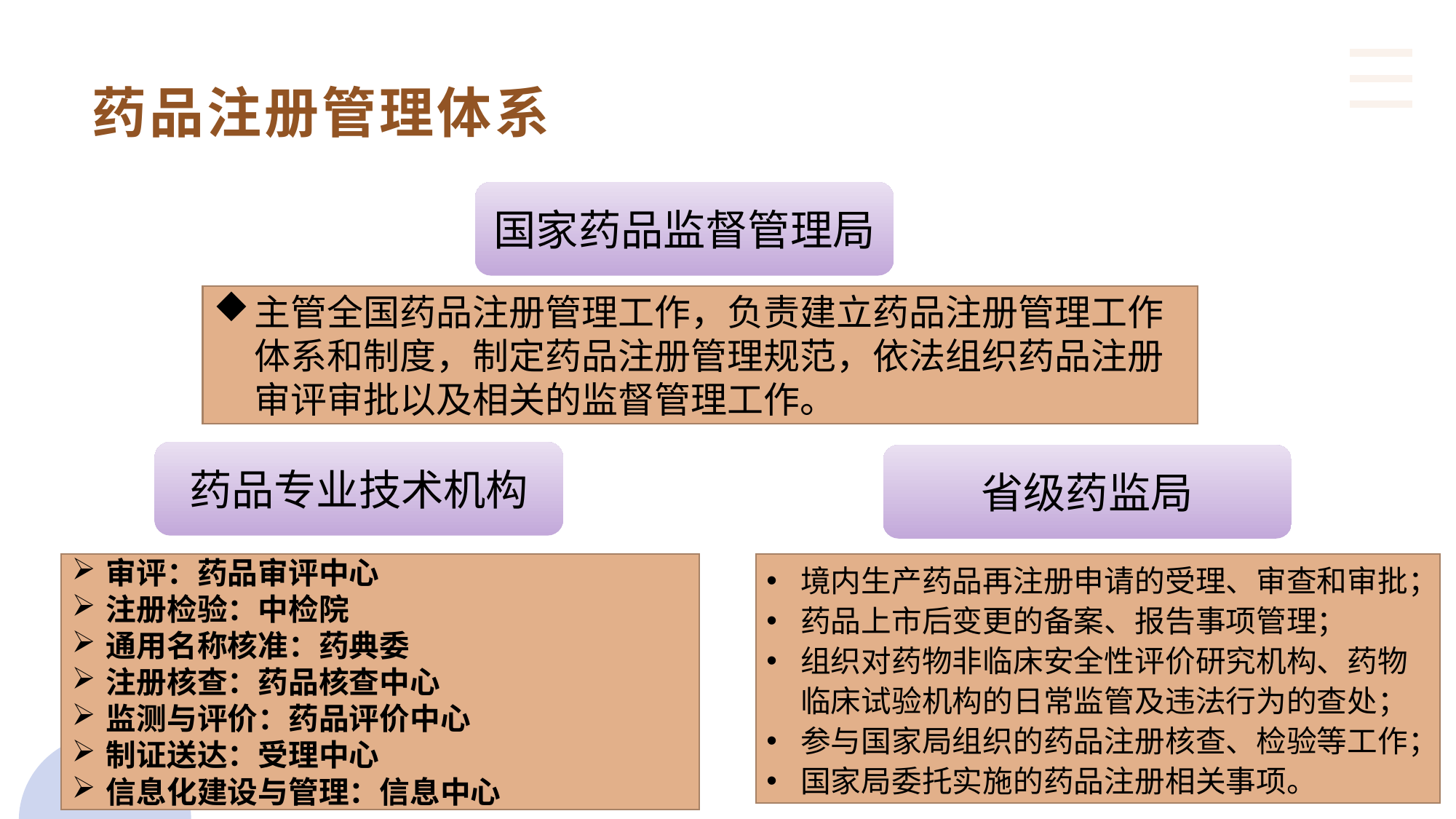

药品注册管理体系
国家药品监督管理局
主管全国药品注册管理工作，负责建立药品注册管理工作体系和制度，制定药品注册管理规范，依法组织药品注册审评审批以及相关的监督管理工作。
药品专业技术机构
省级药监局
审评：药品审评中心
注册检验：中检院
通用名称核准：药典委
注册核查：药品核查中心
监测与评价：药品评价中心
制证送达：受理中心
信息化建设与管理：信息中心
境内生产药品再注册申请的受理、审查和审批；
药品上市后变更的备案、报告事项管理；
组织对药物非临床安全性评价研究机构、药物临床试验机构的日常监管及违法行为的查处；
参与国家局组织的药品注册核查、检验等工作；
国家局委托实施的药品注册相关事项。